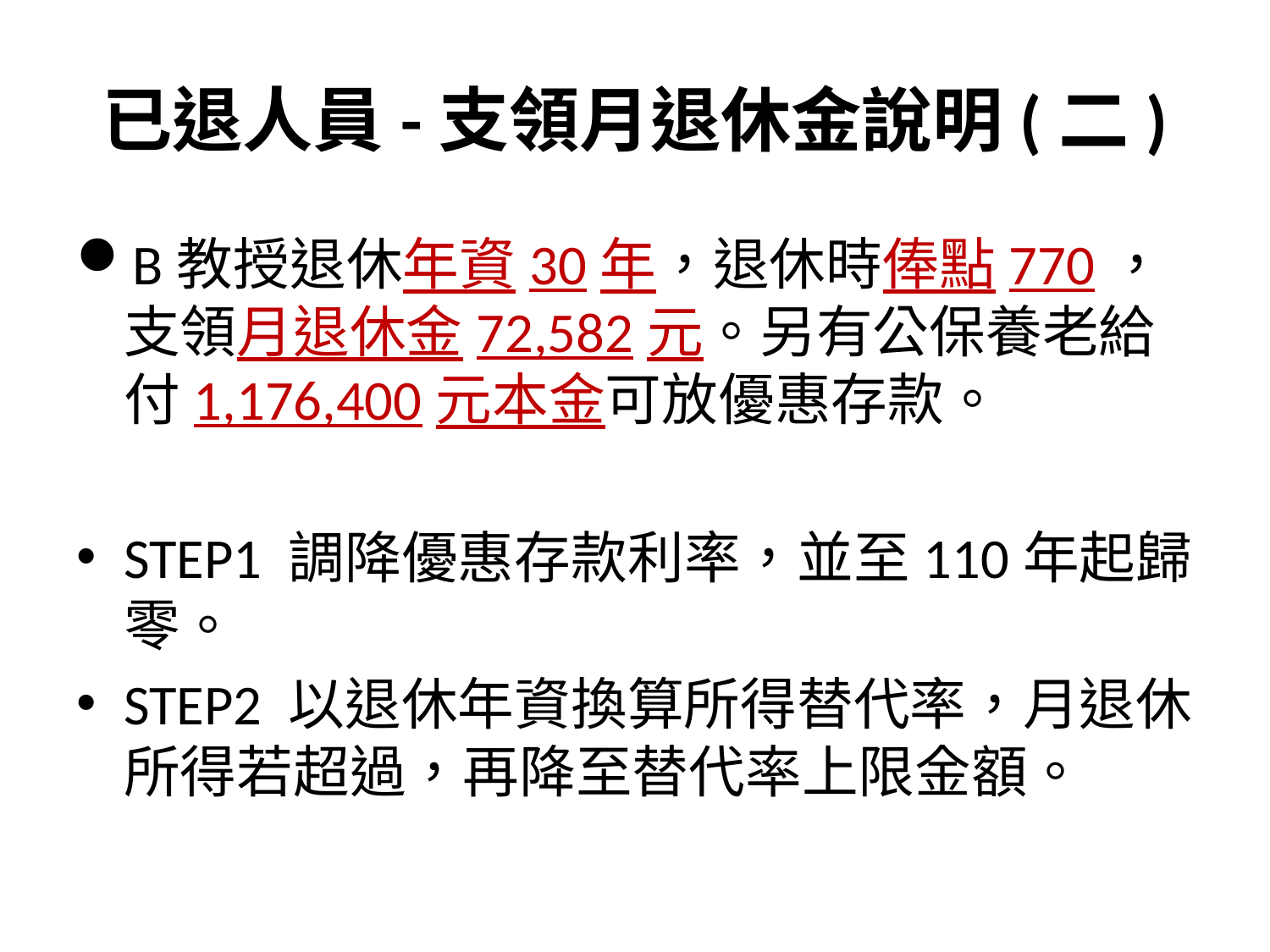

# 已退人員-支領月退休金說明(二)
B教授退休年資30年，退休時俸點770，支領月退休金72,582元。另有公保養老給付1,176,400元本金可放優惠存款。

STEP1 調降優惠存款利率，並至110年起歸零。
STEP2 以退休年資換算所得替代率，月退休所得若超過，再降至替代率上限金額。